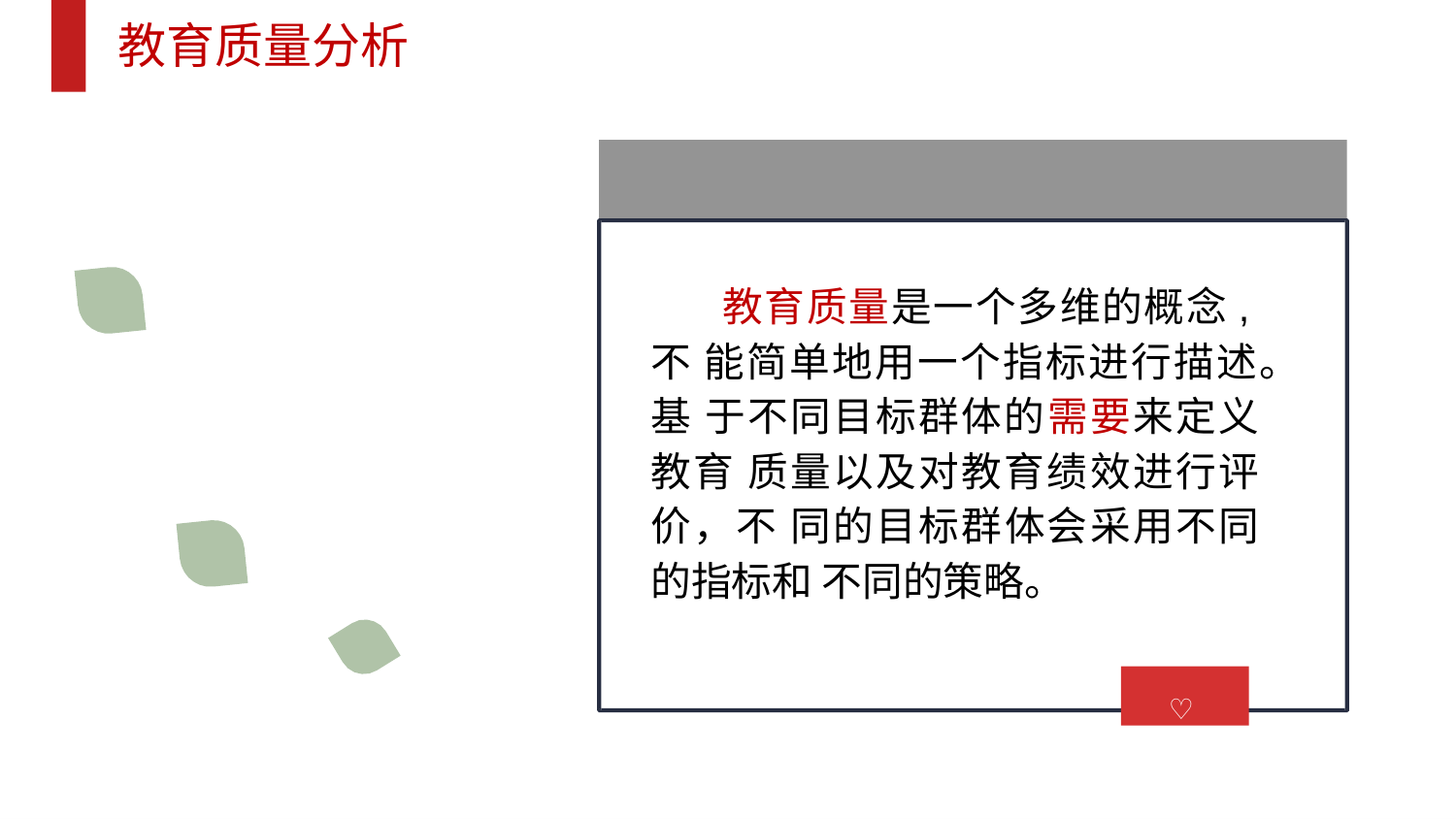

# 教育质量分析

教育质量是一个多维的概念,不 能简单地用一个指标进行描述。基 于不同目标群体的需要来定义教育 质量以及对教育绩效进行评价，不 同的目标群体会采用不同的指标和 不同的策略。

♡